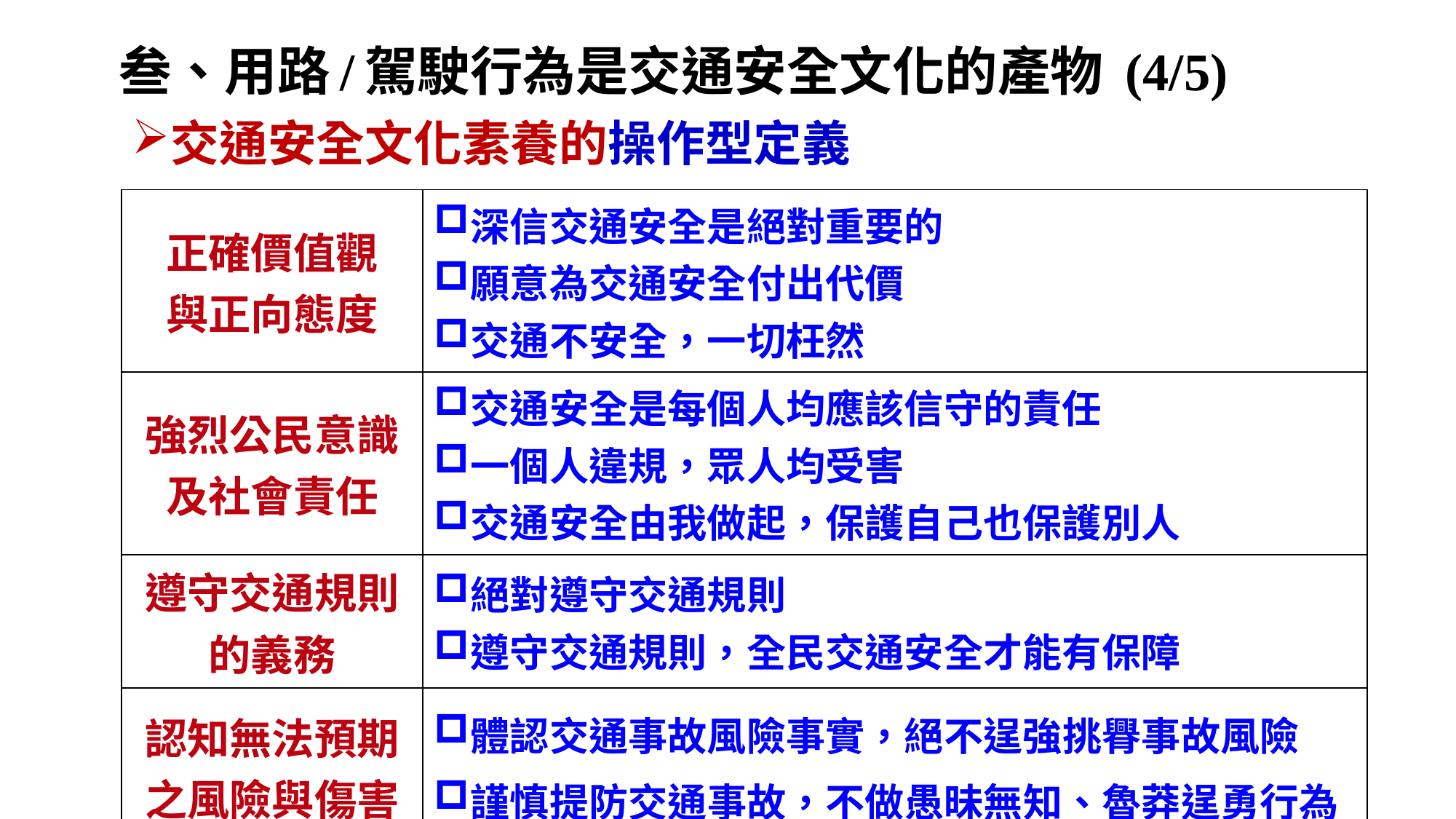

# 叁、用路/駕駛行為是交通安全文化的產物 (4/5)
交通安全文化素養的操作型定義

| 正確價值觀 與正向態度 | 深信交通安全是絕對重要的 願意為交通安全付出代價 交通不安全，一切枉然 |
| --- | --- |
| 強烈公民意識 及社會責任 | 交通安全是每個人均應該信守的責任 一個人違規，眾人均受害 交通安全由我做起，保護自己也保護別人 |
| 遵守交通規則 的義務 | 絕對遵守交通規則 遵守交通規則，全民交通安全才能有保障 |
| 認知無法預期 之風險與傷害 | 體認交通事故風險事實，絕不逞強挑臖事故風險 謹慎提防交通事故，不做愚昧無知、魯莽逞勇行為 |